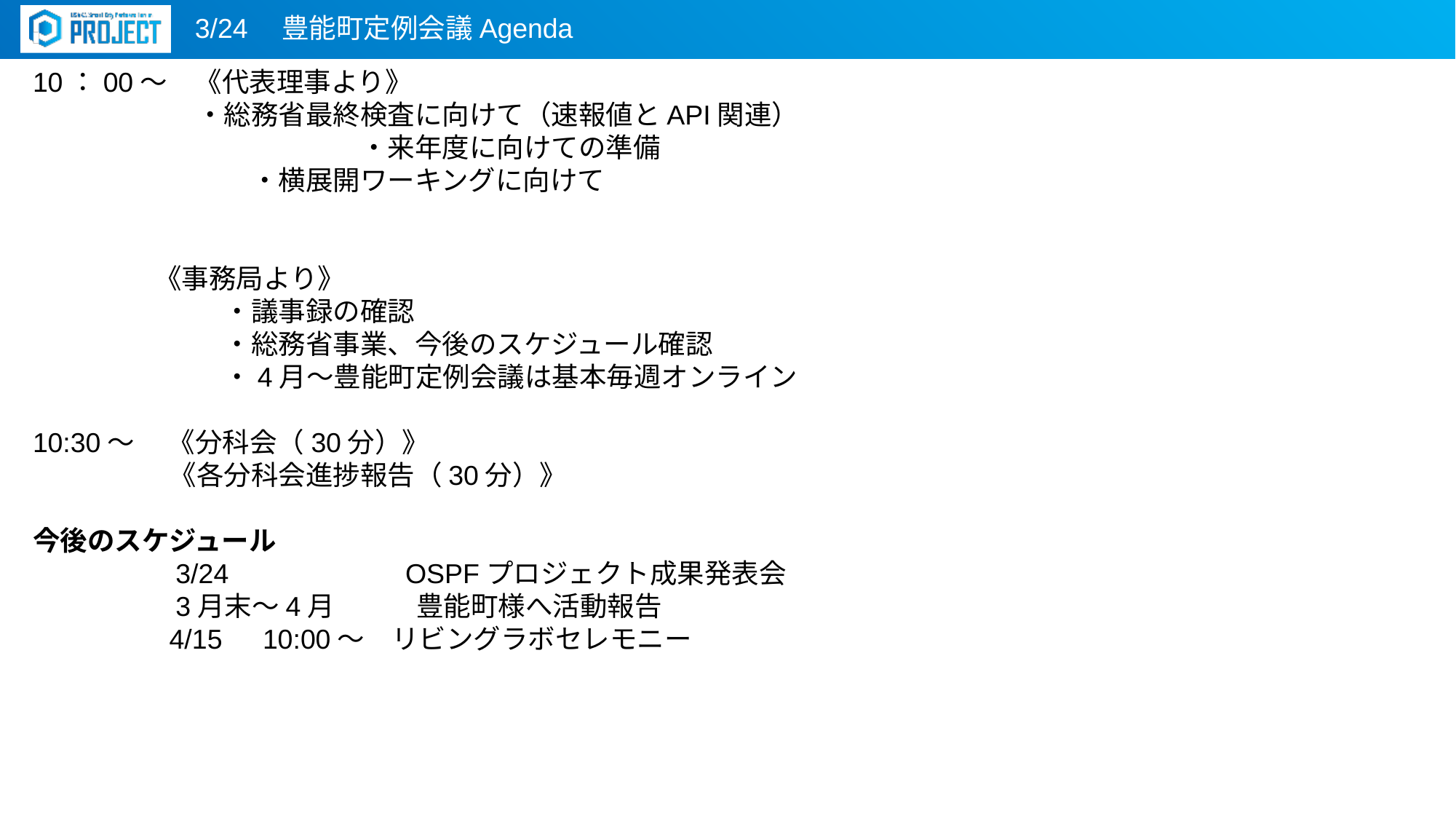

3/24　豊能町定例会議Agenda
10：00～　《代表理事より》
　　　　　　・総務省最終検査に向けて（速報値とAPI関連）
			・来年度に向けての準備
　　		・横展開ワーキングに向けて

 　　　　《事務局より》
　　　　　　　・議事録の確認
　　　　　　　・総務省事業、今後のスケジュール確認
　　　　　　　・4月～豊能町定例会議は基本毎週オンライン

10:30～　 《分科会（30分）》
　　　　　《各分科会進捗報告（30分）》

今後のスケジュール
　　　　　3/24　　　　　　OSPFプロジェクト成果発表会
　　　　　3月末～4月　　　豊能町様へ活動報告
   　　　　　　　4/15　10:00～　リビングラボセレモニー